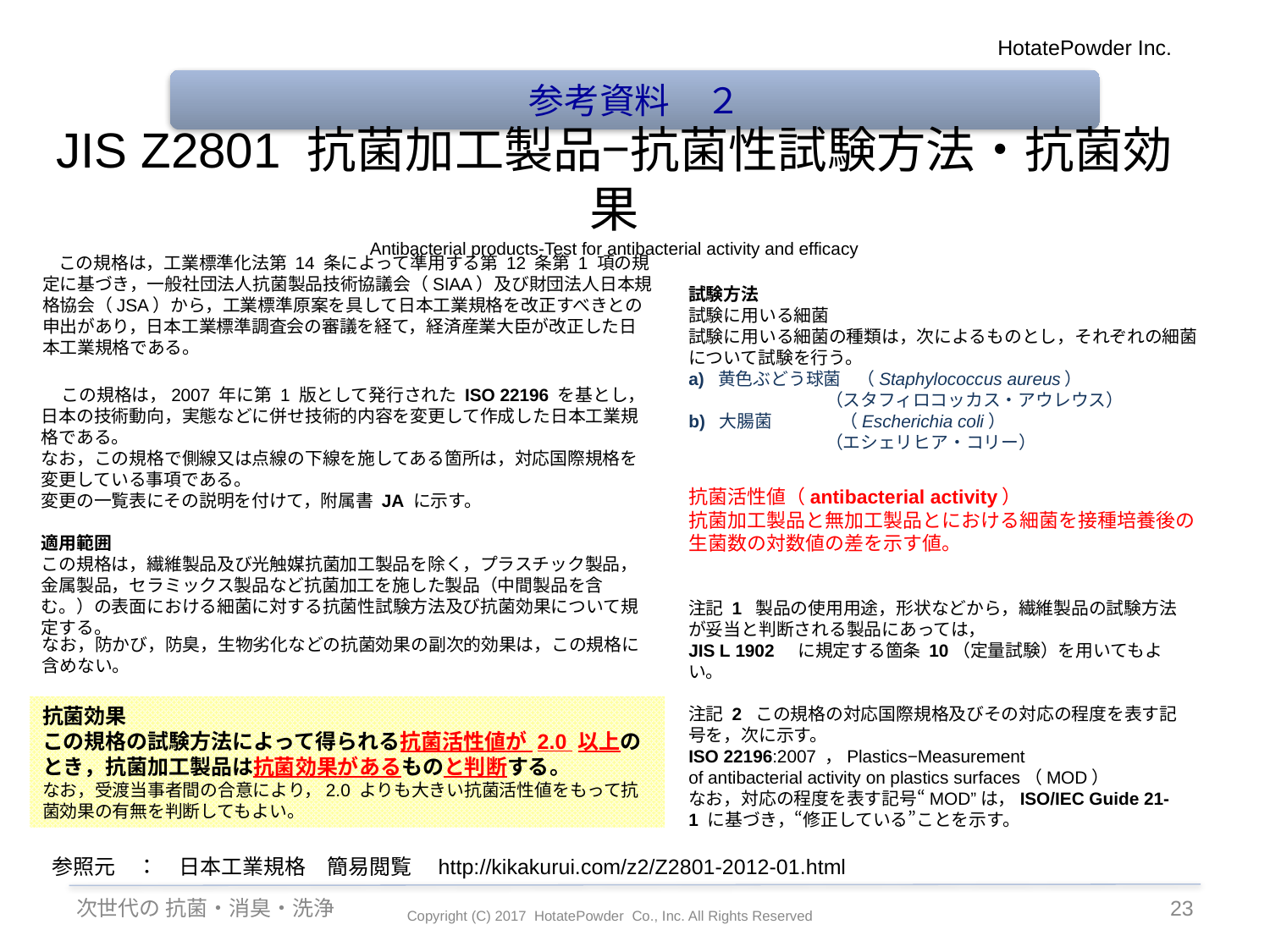

HotatePowder Inc.

参考資料　２
JIS Z2801 抗菌加工製品−抗菌性試験方法・抗菌効果
Antibacterial products-Test for antibacterial activity and efficacy
   この規格は，工業標準化法第 14 条によって準用する第 12 条第 1 項の規定に基づき，一般社団法人抗菌製品技術協議会（SIAA）及び財団法人日本規格協会（JSA）から，工業標準原案を具して日本工業規格を改正すべきとの申出があり，日本工業標準調査会の審議を経て，経済産業大臣が改正した日本工業規格である。
試験方法
試験に用いる細菌
試験に用いる細菌の種類は，次によるものとし，それぞれの細菌について試験を行う。
a)  黄色ぶどう球菌    （Staphylococcus aureus）
                                 （スタフィロコッカス・アウレウス）
b)  大腸菌                 （Escherichia coli）
                                 （エシェリヒア・コリー）
    この規格は，2007 年に第 1 版として発行された ISO 22196 を基とし，日本の技術動向，実態などに併せ技術的内容を変更して作成した日本工業規格である。
なお，この規格で側線又は点線の下線を施してある箇所は，対応国際規格を変更している事項である。
変更の一覧表にその説明を付けて，附属書 JA に示す。

適用範囲
この規格は，繊維製品及び光触媒抗菌加工製品を除く，プラスチック製品，金属製品，セラミックス製品など抗菌加工を施した製品（中間製品を含む。）の表面における細菌に対する抗菌性試験方法及び抗菌効果について規定する。
抗菌活性値（antibacterial activity）
抗菌加工製品と無加工製品とにおける細菌を接種培養後の生菌数の対数値の差を示す値。
注記 1  製品の使用用途，形状などから，繊維製品の試験方法が妥当と判断される製品にあっては，
JIS L 1902    に規定する箇条 10（定量試験）を用いてもよい。

注記 2  この規格の対応国際規格及びその対応の程度を表す記号を，次に示す。
ISO 22196:2007 ，Plastics−Measurement of antibacterial activity on plastics surfaces（MOD）
なお，対応の程度を表す記号“MOD”は，ISO/IEC Guide 21-1 に基づき，“修正している”ことを示す。
なお，防かび，防臭，生物劣化などの抗菌効果の副次的効果は，この規格に含めない。
抗菌効果
この規格の試験方法によって得られる抗菌活性値が 2.0 以上のとき，抗菌加工製品は抗菌効果があるものと判断する。
なお，受渡当事者間の合意により，2.0 よりも大きい抗菌活性値をもって抗菌効果の有無を判断してもよい。
参照元　：　日本工業規格　簡易閲覧　http://kikakurui.com/z2/Z2801-2012-01.html
次世代の 抗菌・消臭・洗浄
23
Copyright (C) 2017  HotatePowder  Co., Inc. All Rights Reserved